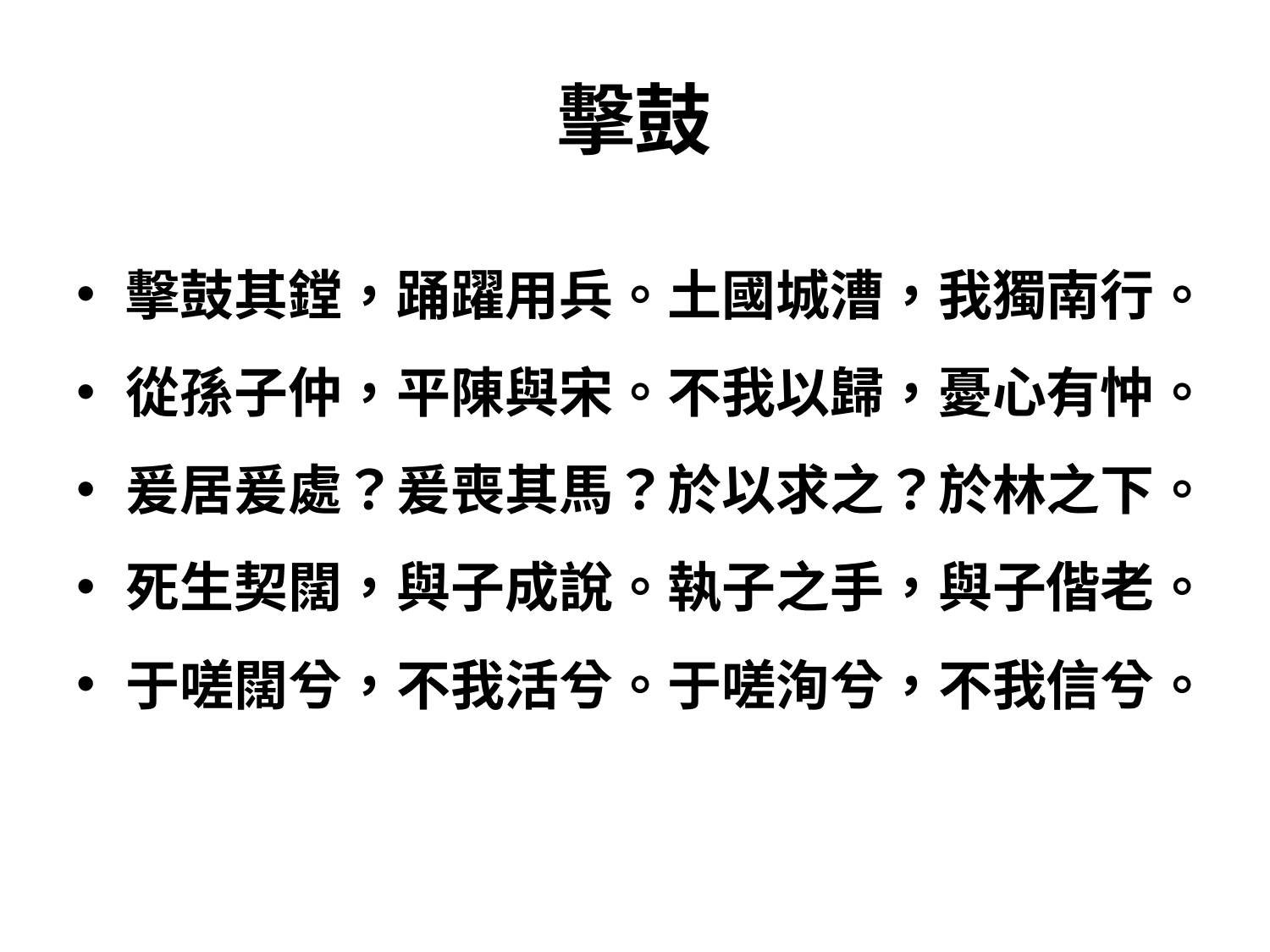

# 擊鼓
擊鼓其鏜，踊躍用兵。土國城漕，我獨南行。
從孫子仲，平陳與宋。不我以歸，憂心有忡。
爰居爰處？爰喪其馬？於以求之？於林之下。
死生契闊，與子成說。執子之手，與子偕老。
于嗟闊兮，不我活兮。于嗟洵兮，不我信兮。